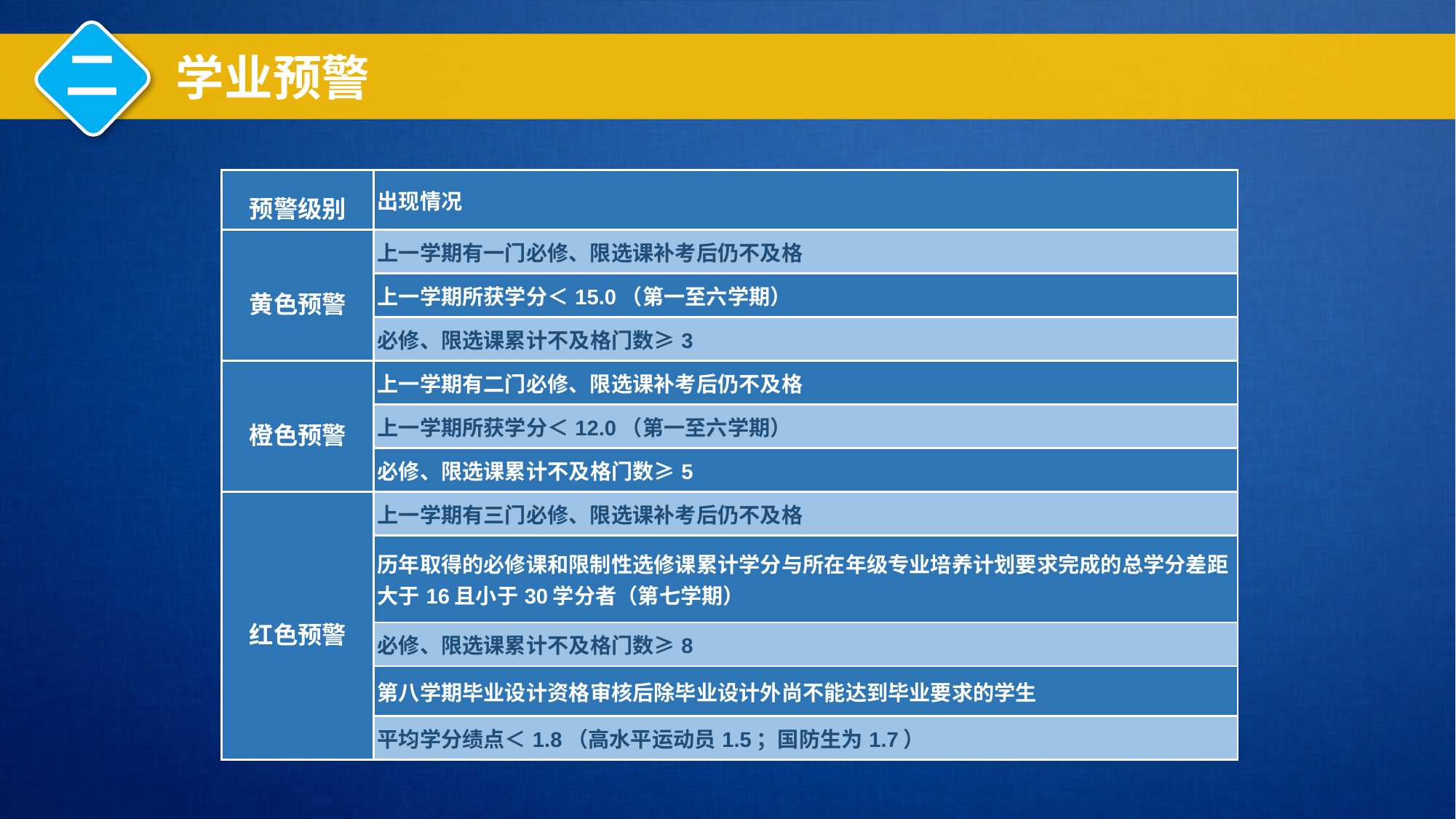

二

学业预警
| 预警级别 | 出现情况 |
| --- | --- |
| 黄色预警 | 上一学期有一门必修、限选课补考后仍不及格 |
|  | 上一学期所获学分＜15.0（第一至六学期） |
|  | 必修、限选课累计不及格门数≥3 |
| 橙色预警 | 上一学期有二门必修、限选课补考后仍不及格 |
|  | 上一学期所获学分＜12.0（第一至六学期） |
|  | 必修、限选课累计不及格门数≥5 |
| 红色预警 | 上一学期有三门必修、限选课补考后仍不及格 |
|  | 历年取得的必修课和限制性选修课累计学分与所在年级专业培养计划要求完成的总学分差距大于16且小于30学分者（第七学期） |
|  | 必修、限选课累计不及格门数≥8 |
|  | 第八学期毕业设计资格审核后除毕业设计外尚不能达到毕业要求的学生 |
|  | 平均学分绩点＜1.8（高水平运动员1.5；国防生为1.7） |